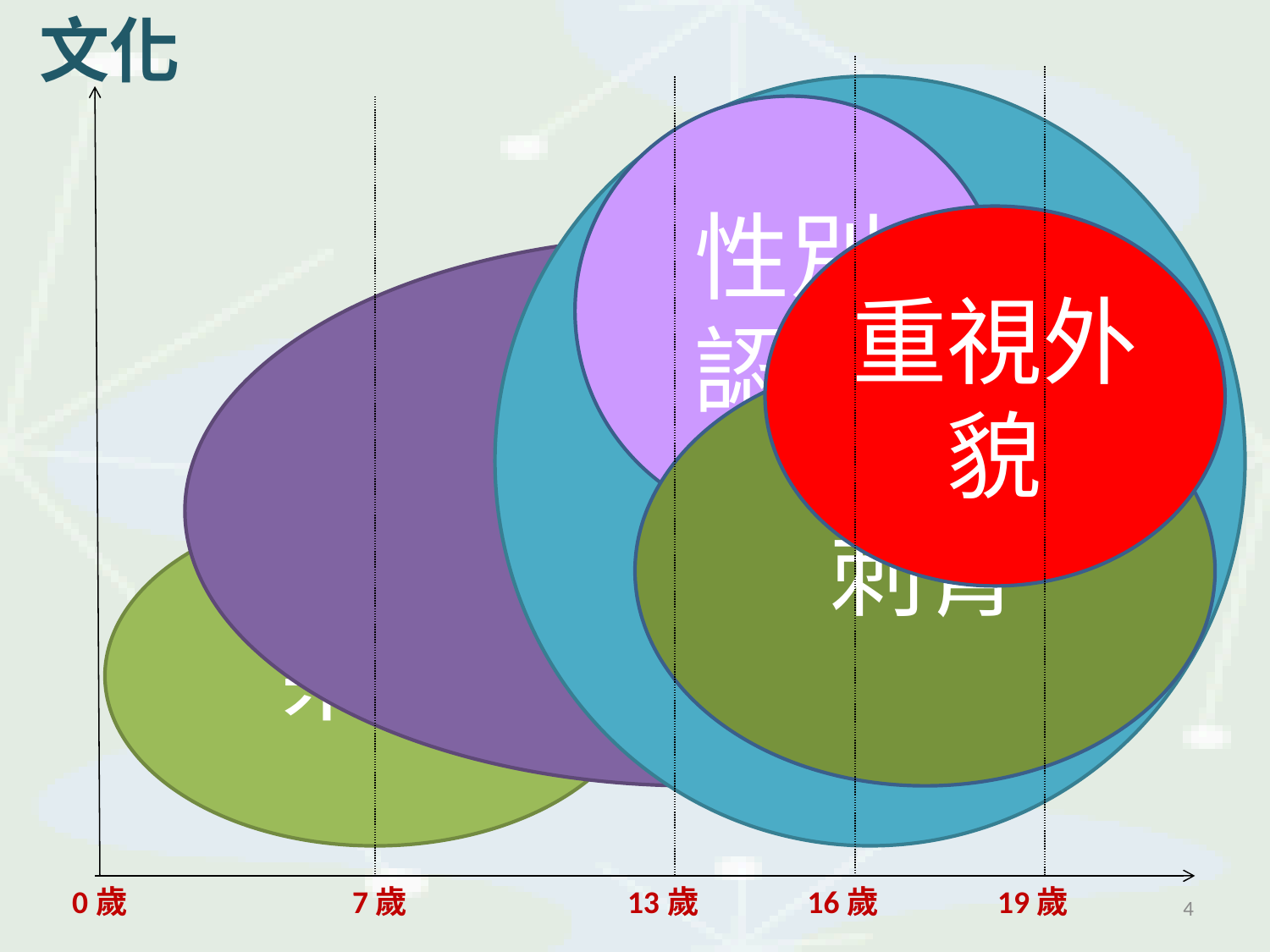

文化
占  卜
性別認同
重視外貌
動  畫
漫  畫
電  玩
刺青
宗教
0歲
7歲
13歲
16歲
19歲
4